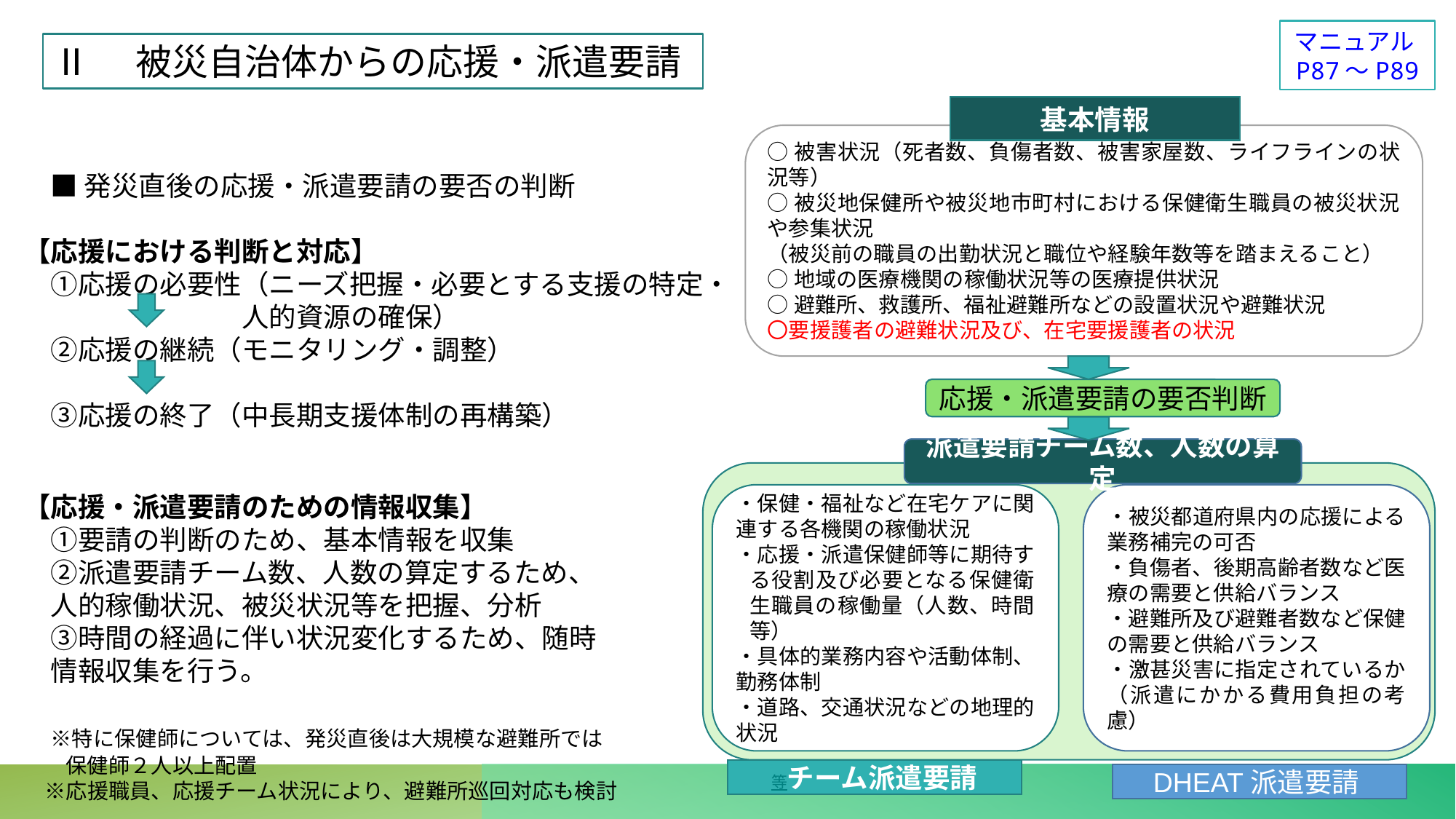

マニュアルP87～P89
Ⅱ　被災自治体からの応援・派遣要請
基本情報
○被害状況（死者数、負傷者数、被害家屋数、ライフラインの状況等）
○被災地保健所や被災地市町村における保健衛生職員の被災状況や参集状況
（被災前の職員の出勤状況と職位や経験年数等を踏まえること）
○地域の医療機関の稼働状況等の医療提供状況
○避難所、救護所、福祉避難所などの設置状況や避難状況
〇要援護者の避難状況及び、在宅要援護者の状況
　■ 発災直後の応援・派遣要請の要否の判断

【応援における判断と対応】
　①応援の必要性（ニーズ把握・必要とする支援の特定・
　　　　　　　　人的資源の確保）
　②応援の継続（モニタリング・調整）

　③応援の終了（中長期支援体制の再構築）

応援・派遣要請の要否判断

派遣要請チーム数、人数の算定

・被災都道府県内の応援による業務補完の可否
・負傷者、後期高齢者数など医療の需要と供給バランス
・避難所及び避難者数など保健の需要と供給バランス
・激甚災害に指定されているか（派遣にかかる費用負担の考慮）
【応援・派遣要請のための情報収集】
　①要請の判断のため、基本情報を収集
　②派遣要請チーム数、人数の算定するため、
　人的稼働状況、被災状況等を把握、分析
　③時間の経過に伴い状況変化するため、随時
　情報収集を行う。

　※特に保健師については、発災直後は大規模な避難所では
　　保健師２人以上配置
　※応援職員、応援チーム状況により、避難所巡回対応も検討
・保健・福祉など在宅ケアに関連する各機関の稼働状況
・応援・派遣保健師等に期待する役割及び必要となる保健衛生職員の稼働量（人数、時間等）
・具体的業務内容や活動体制、勤務体制
・道路、交通状況などの地理的状況
等チーム派遣要請
DHEAT派遣要請